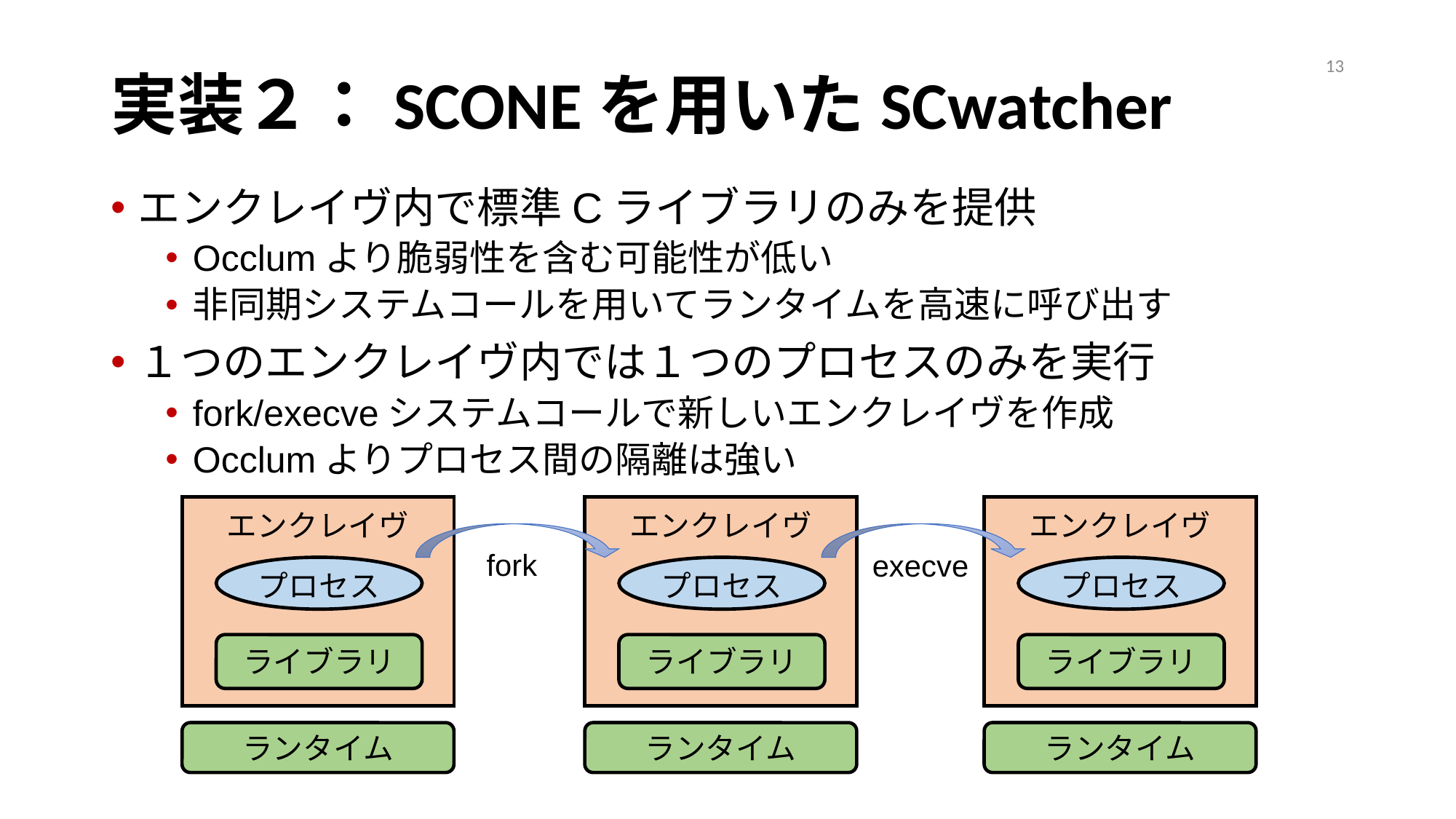

13
# 実装２：SCONEを用いたSCwatcher
エンクレイヴ内で標準Cライブラリのみを提供
Occlumより脆弱性を含む可能性が低い
非同期システムコールを用いてランタイムを高速に呼び出す
１つのエンクレイヴ内では１つのプロセスのみを実行
fork/execveシステムコールで新しいエンクレイヴを作成
Occlumよりプロセス間の隔離は強い
エンクレイヴ
エンクレイヴ
エンクレイヴ

fork
execve
プロセス
プロセス
プロセス
ライブラリ
ライブラリ
ライブラリ
ランタイム
ランタイム
ランタイム